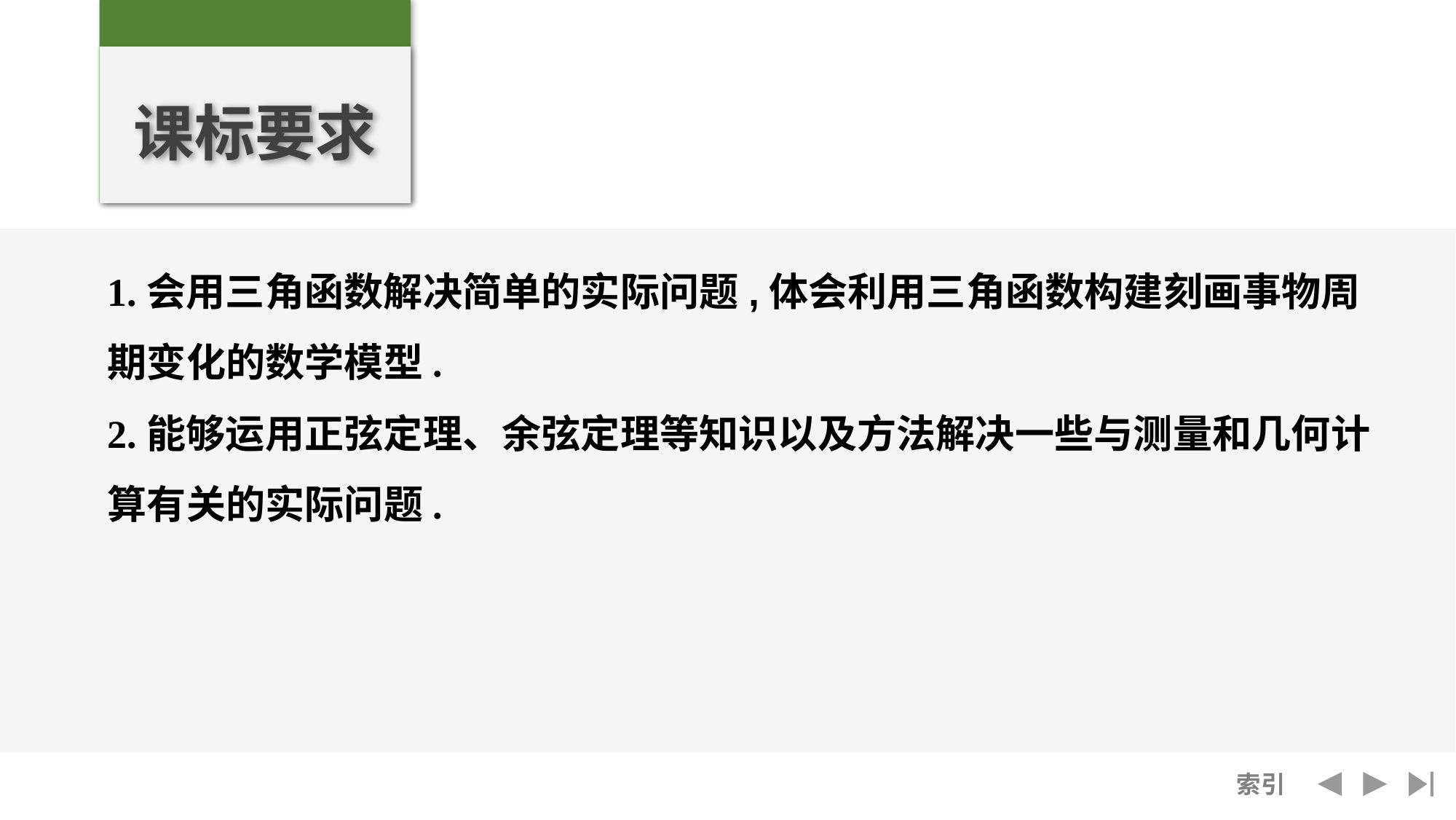

1.会用三角函数解决简单的实际问题,体会利用三角函数构建刻画事物周期变化的数学模型.
2.能够运用正弦定理、余弦定理等知识以及方法解决一些与测量和几何计算有关的实际问题.